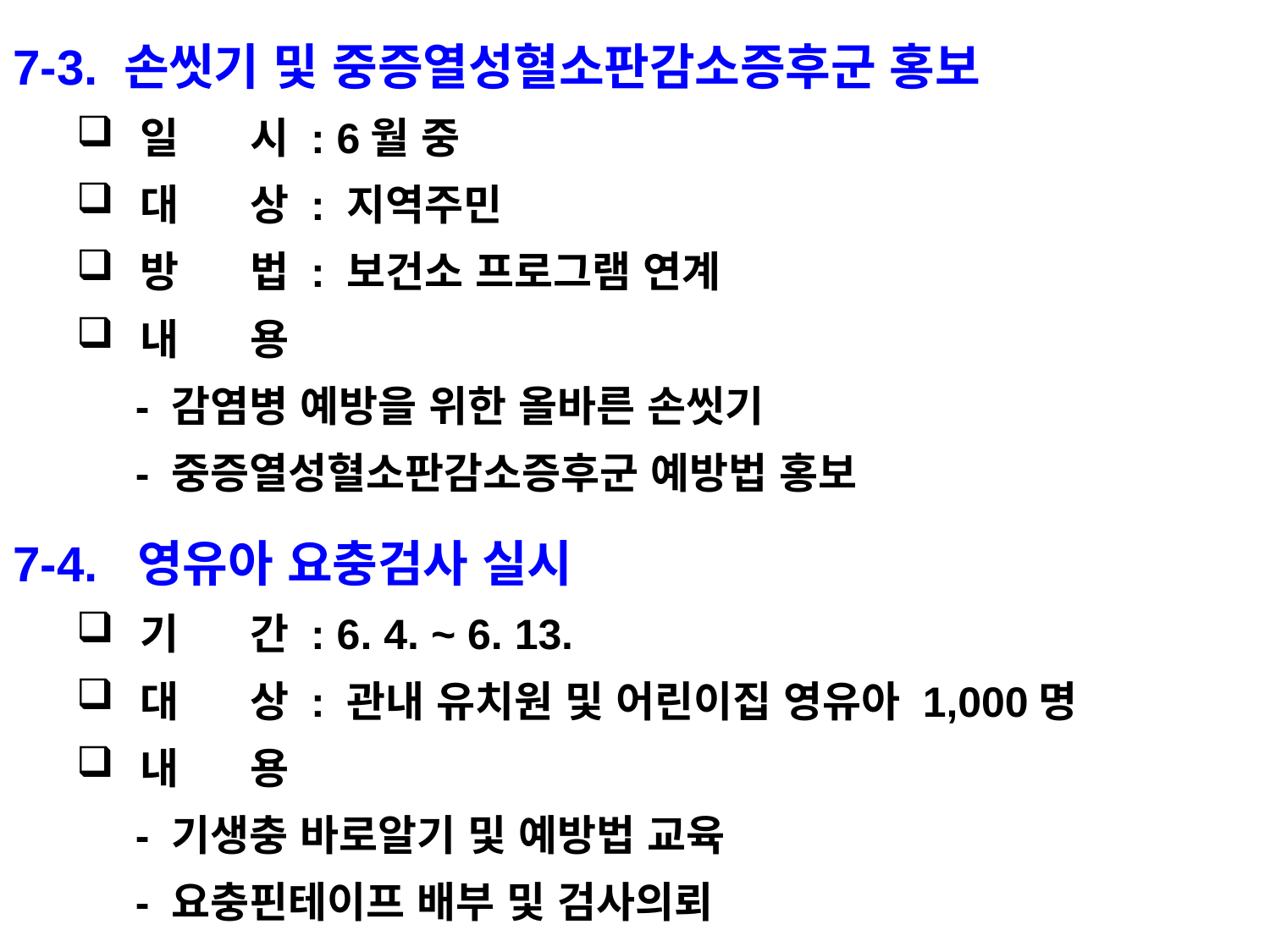

7-3. 손씻기 및 중증열성혈소판감소증후군 홍보
일      시 : 6월 중
대      상 : 지역주민
방      법 : 보건소 프로그램 연계
내      용
     - 감염병 예방을 위한 올바른 손씻기
     - 중증열성혈소판감소증후군 예방법 홍보
7-4.  영유아 요충검사 실시
기      간 : 6. 4. ~ 6. 13.
대      상 : 관내 유치원 및 어린이집 영유아 1,000명
내      용
     - 기생충 바로알기 및 예방법 교육
     - 요충핀테이프 배부 및 검사의뢰